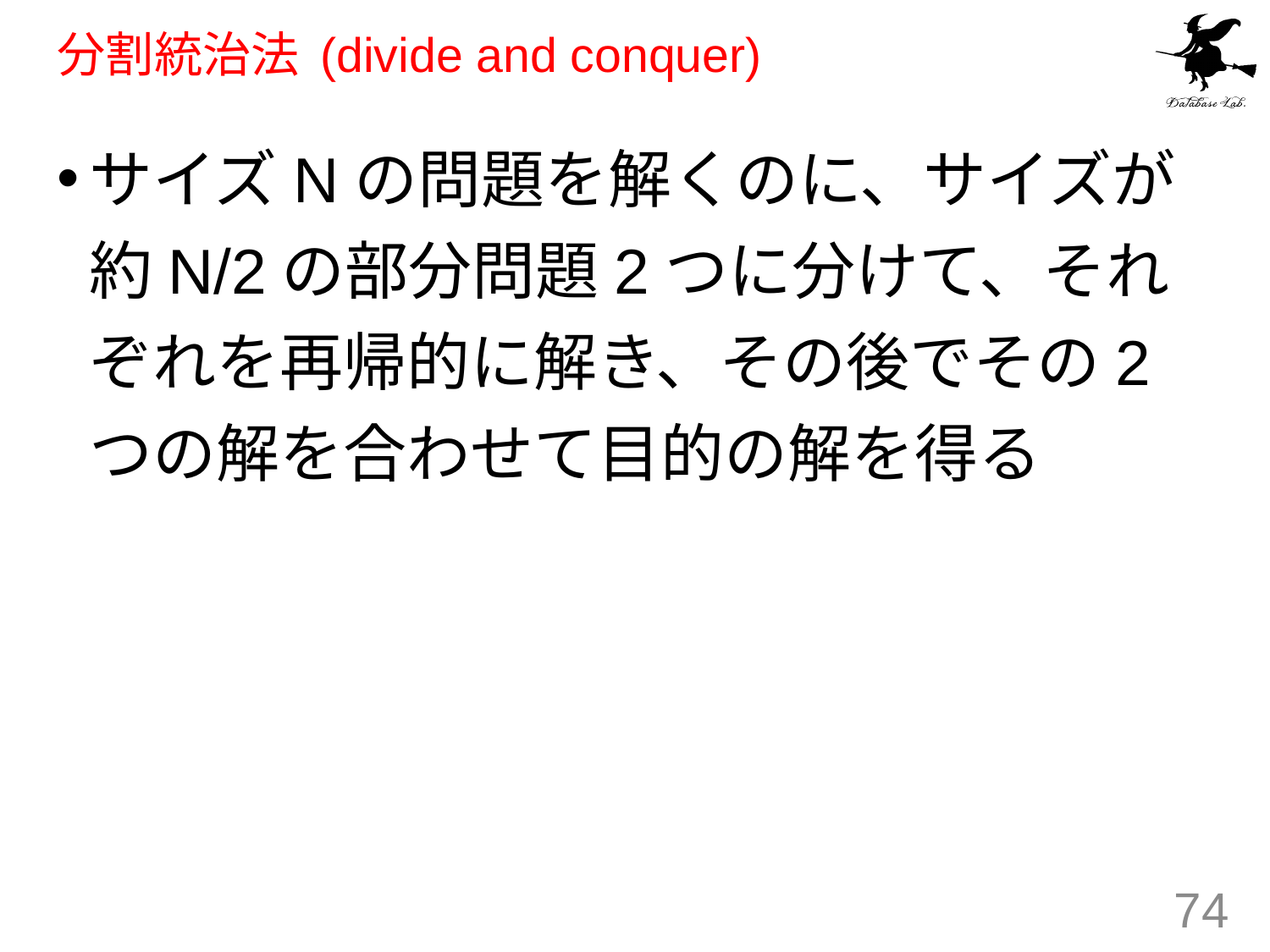

# 分割統治法 (divide and conquer)
サイズNの問題を解くのに、サイズが約N/2の部分問題2つに分けて、それぞれを再帰的に解き、その後でその2つの解を合わせて目的の解を得る

74